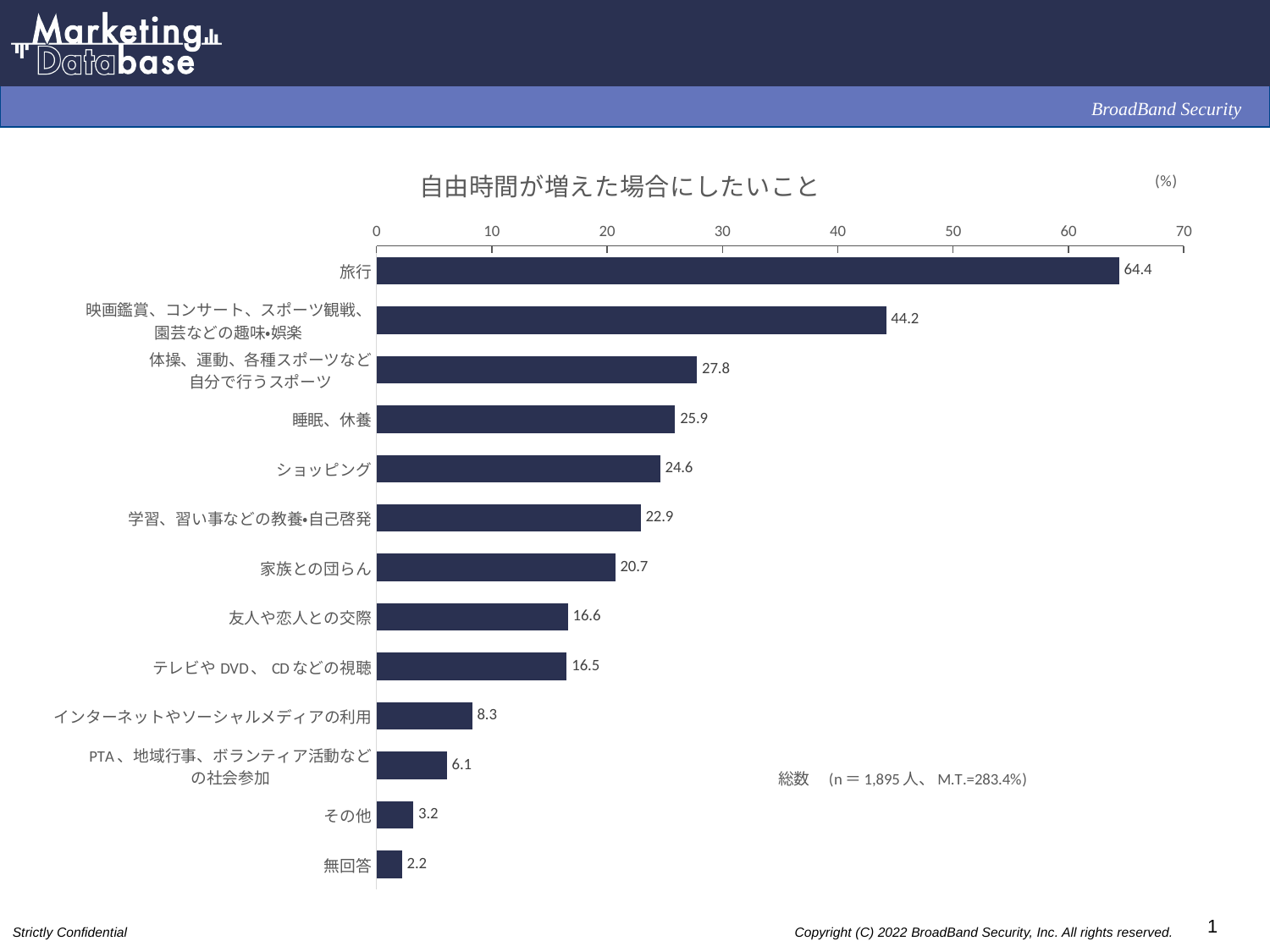

### Chart: 自由時間が増えた場合にしたいこと

| Category |  |
|---|---|
| 旅行 | 64.4 |
| 映画鑑賞、コンサート、スポーツ観戦、
園芸などの趣味・娯楽 | 44.2 |
| 体操、運動、各種スポーツなど
自分で行うスポーツ | 27.8 |
| 睡眠、休養 | 25.9 |
| ショッピング | 24.6 |
| 学習、習い事などの教養・自己啓発 | 22.9 |
| 家族との団らん | 20.7 |
| 友人や恋人との交際 | 16.6 |
| テレビやDVD、CDなどの視聴 | 16.5 |
| インターネットやソーシャルメディアの利用 | 8.3 |
| PTA、地域行事、ボランティア活動など
の社会参加 | 6.1 |
| その他 | 3.2 |
| 無回答 | 2.2 |